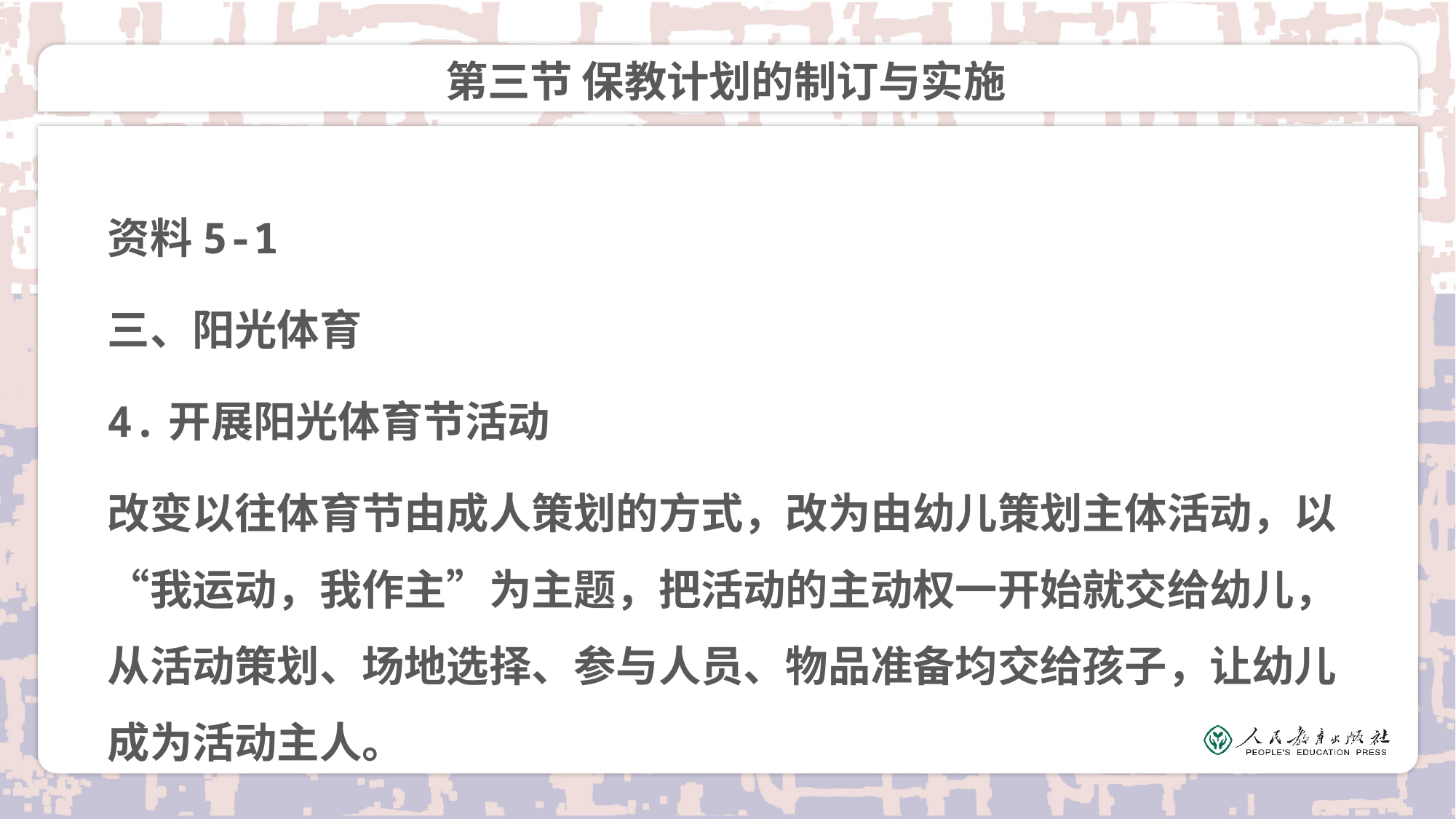

# 第三节 保教计划的制订与实施
资料5-1
三、阳光体育
4.开展阳光体育节活动
改变以往体育节由成人策划的方式，改为由幼儿策划主体活动，以“我运动，我作主”为主题，把活动的主动权一开始就交给幼儿，从活动策划、场地选择、参与人员、物品准备均交给孩子，让幼儿成为活动主人。